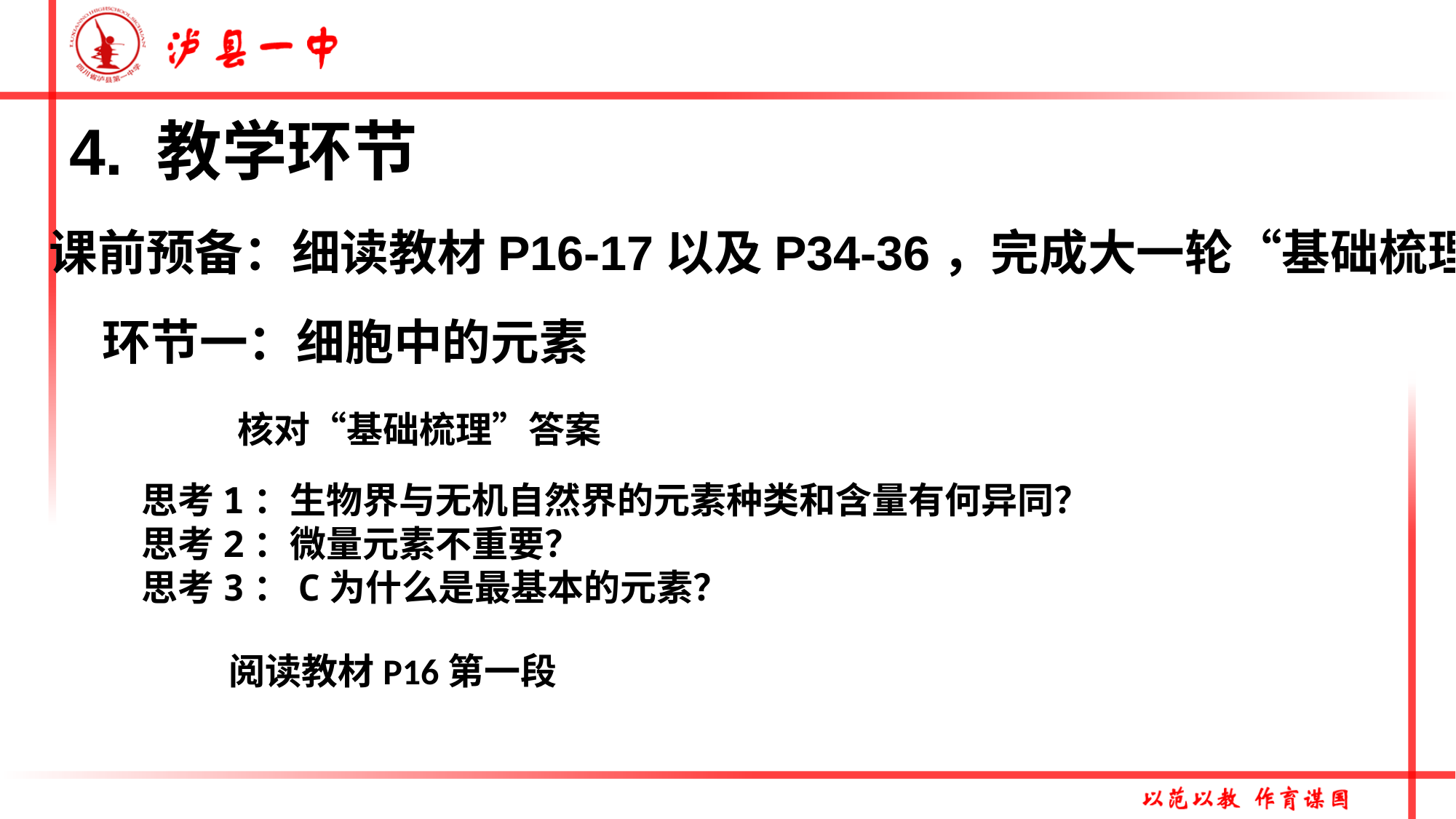

4. 教学环节
课前预备：细读教材P16-17以及P34-36，完成大一轮“基础梳理”

环节一：细胞中的元素
核对“基础梳理”答案
思考1：生物界与无机自然界的元素种类和含量有何异同？
思考2：微量元素不重要？
思考3：C为什么是最基本的元素？
阅读教材P16第一段